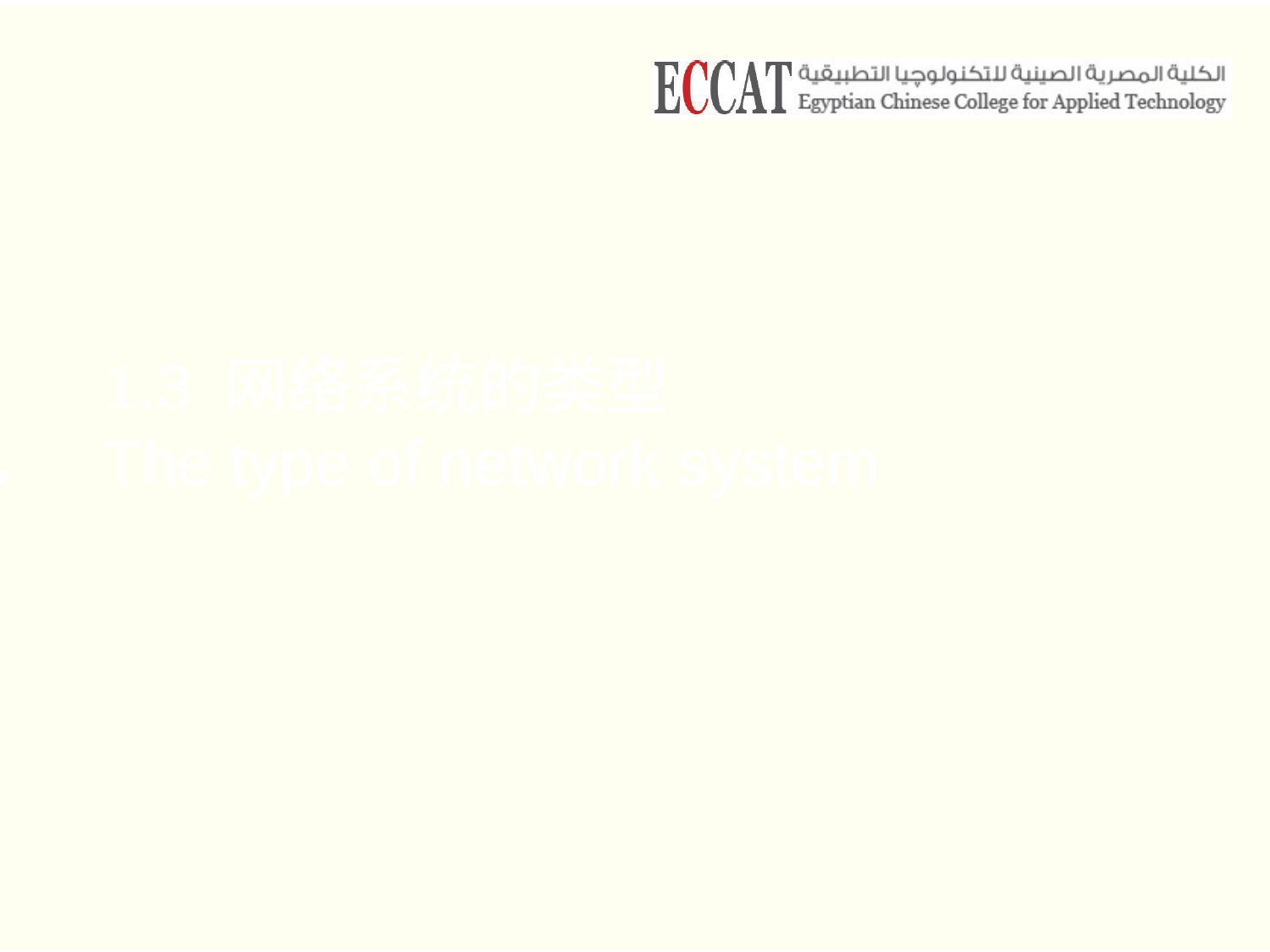

# 1.3 网络系统的类型 The type of network system